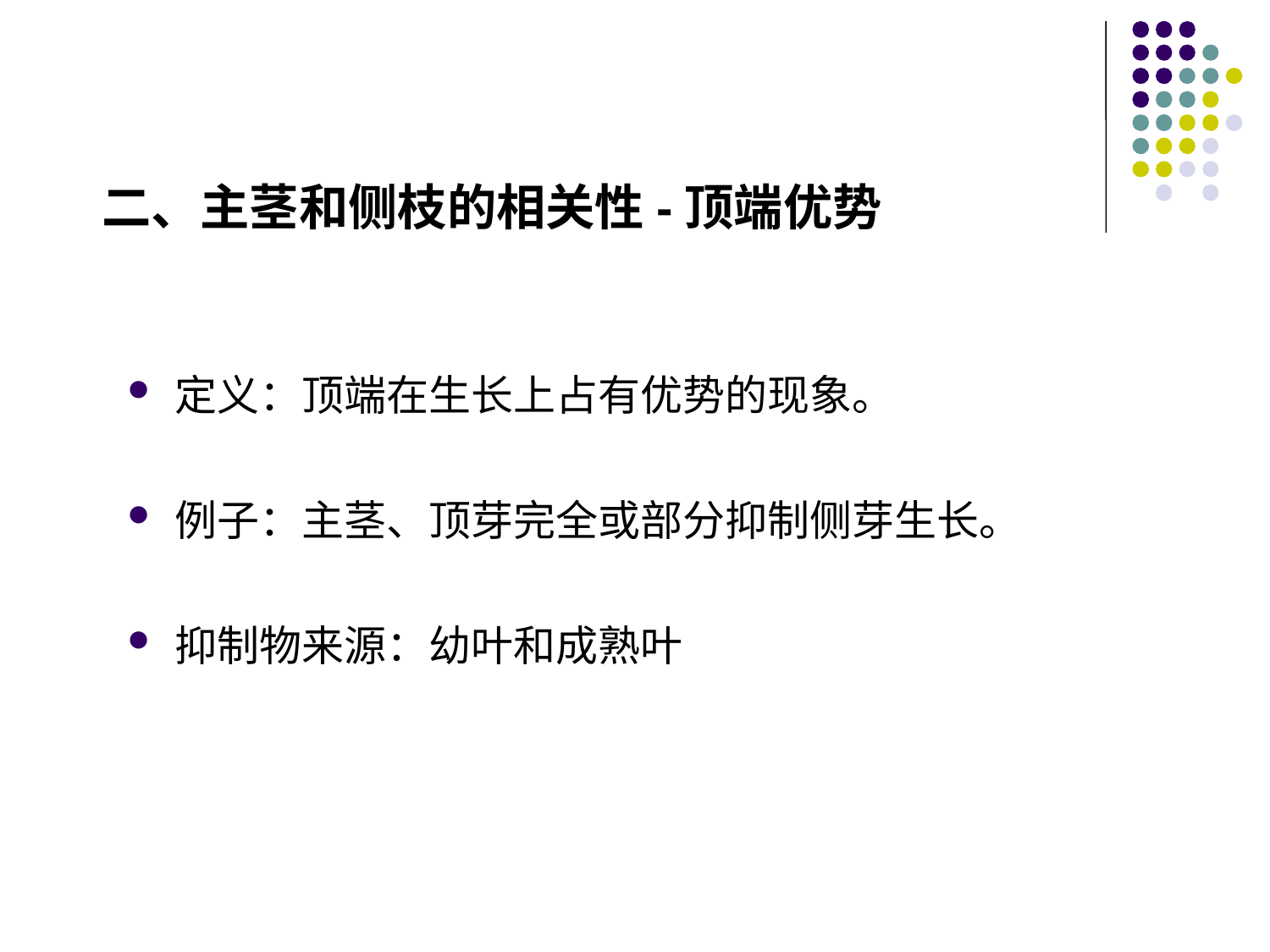

# 二、主茎和侧枝的相关性-顶端优势
定义：顶端在生长上占有优势的现象。
例子：主茎、顶芽完全或部分抑制侧芽生长。
抑制物来源：幼叶和成熟叶